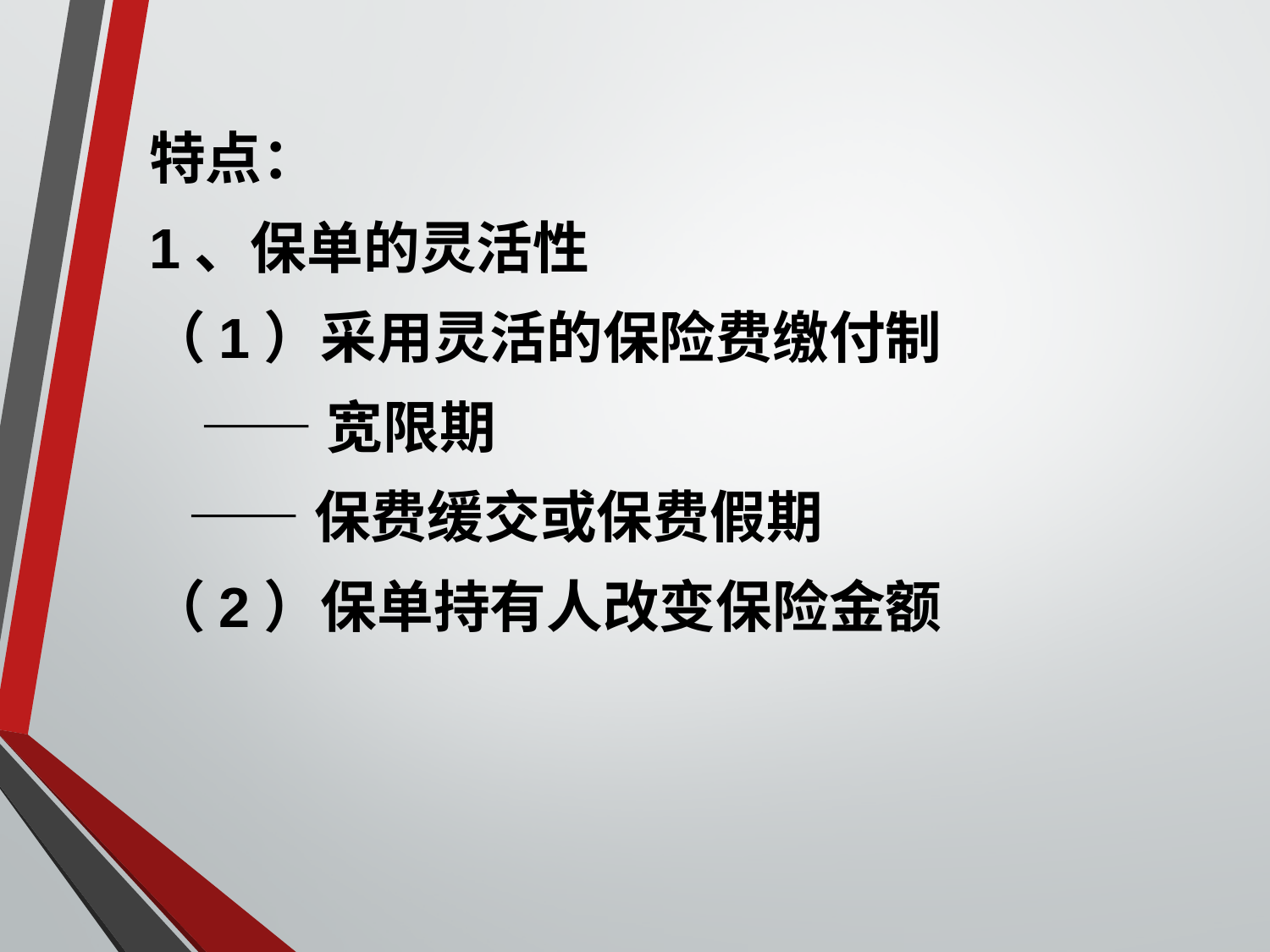

特点：
1、保单的灵活性
（1）采用灵活的保险费缴付制
    ——宽限期
   ——保费缓交或保费假期
（2）保单持有人改变保险金额